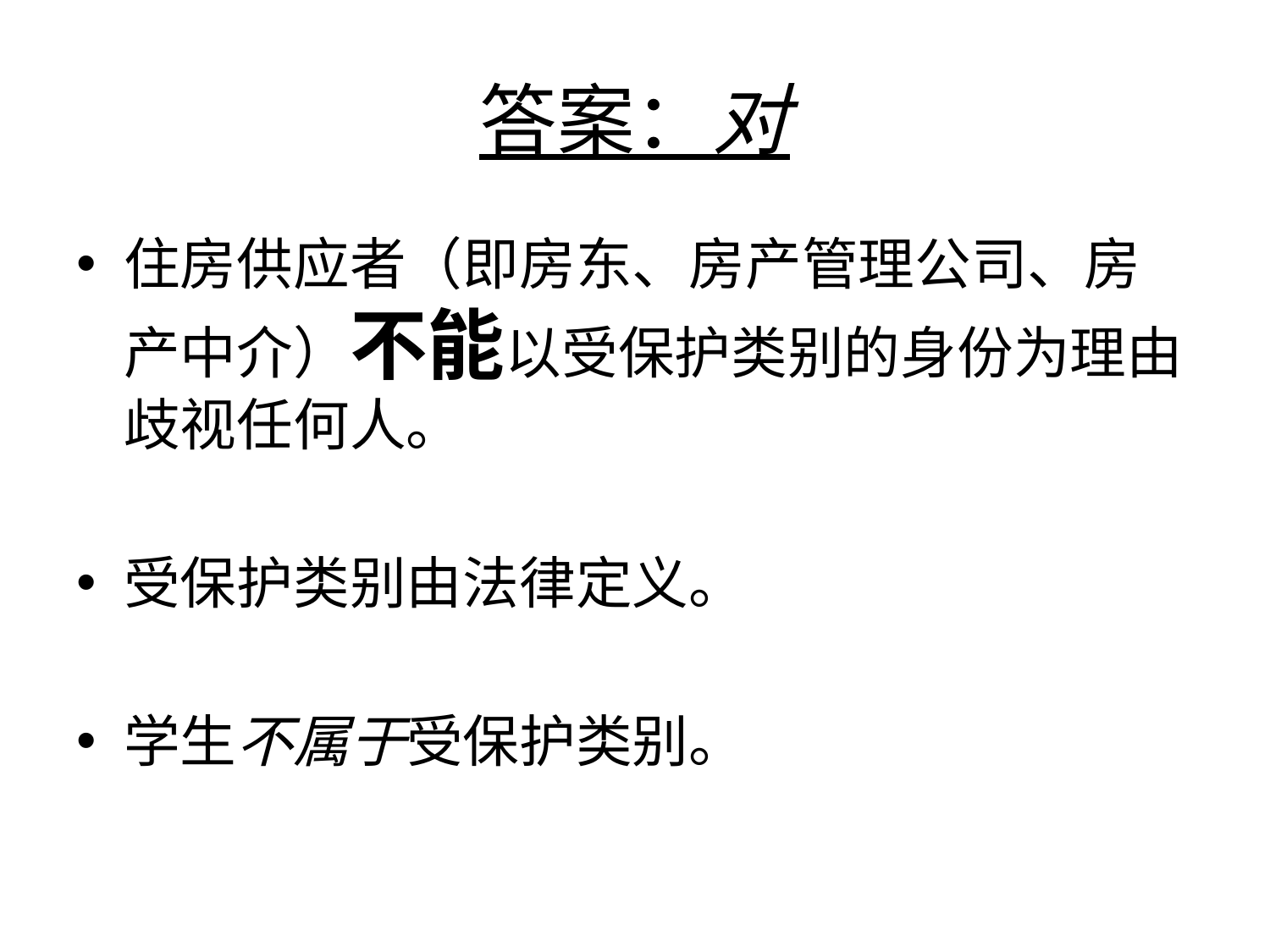

# 答案：对
住房供应者（即房东、房产管理公司、房产中介）不能以受保护类别的身份为理由歧视任何人。

受保护类别由法律定义。

学生不属于受保护类别。